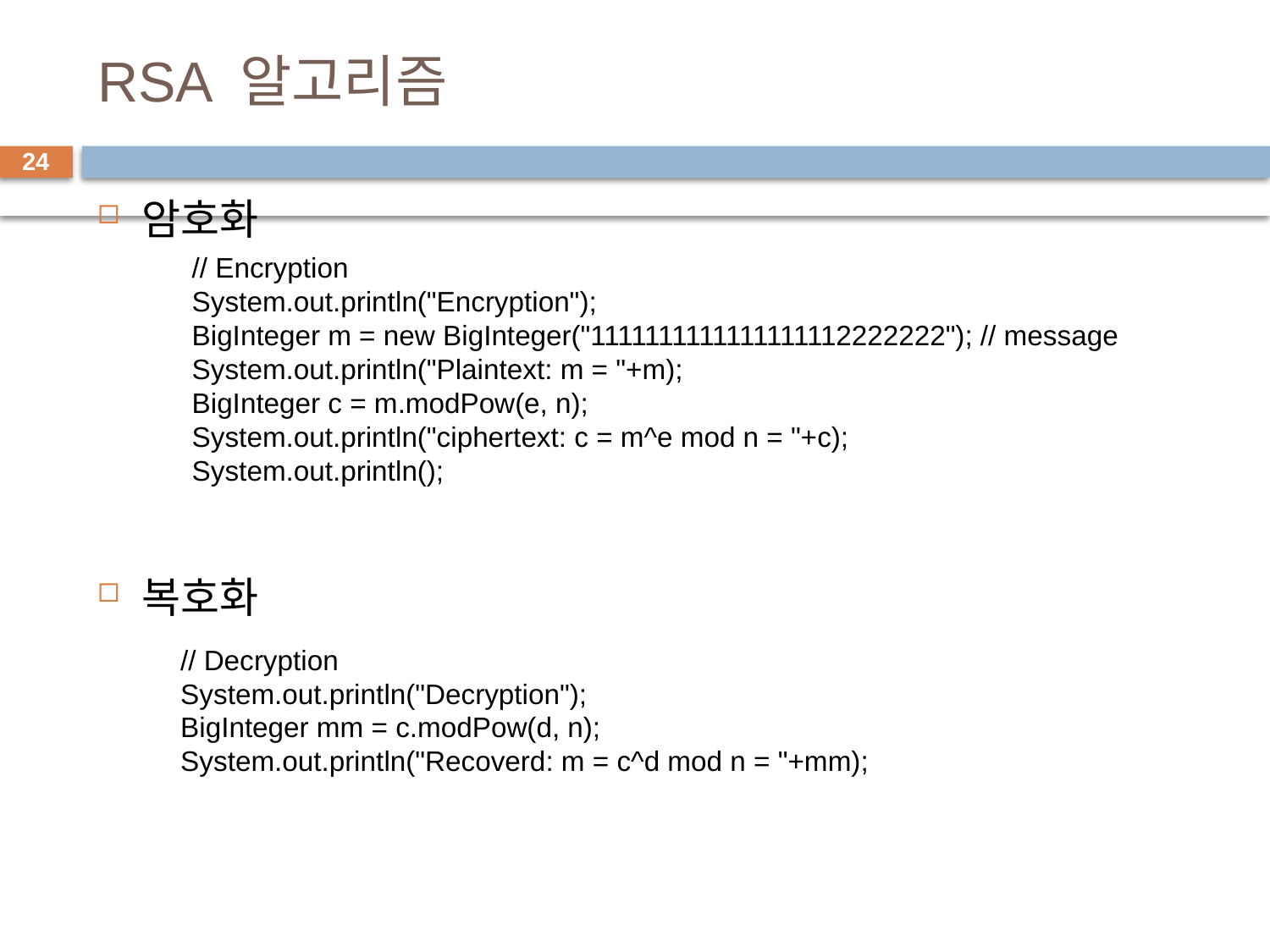

# RSA 알고리즘
24
암호화

복호화
// Encryption
System.out.println("Encryption");
BigInteger m = new BigInteger("1111111111111111112222222"); // message
System.out.println("Plaintext: m = "+m);
BigInteger c = m.modPow(e, n);
System.out.println("ciphertext: c = m^e mod n = "+c);
System.out.println();
// Decryption
System.out.println("Decryption");
BigInteger mm = c.modPow(d, n);
System.out.println("Recoverd: m = c^d mod n = "+mm);